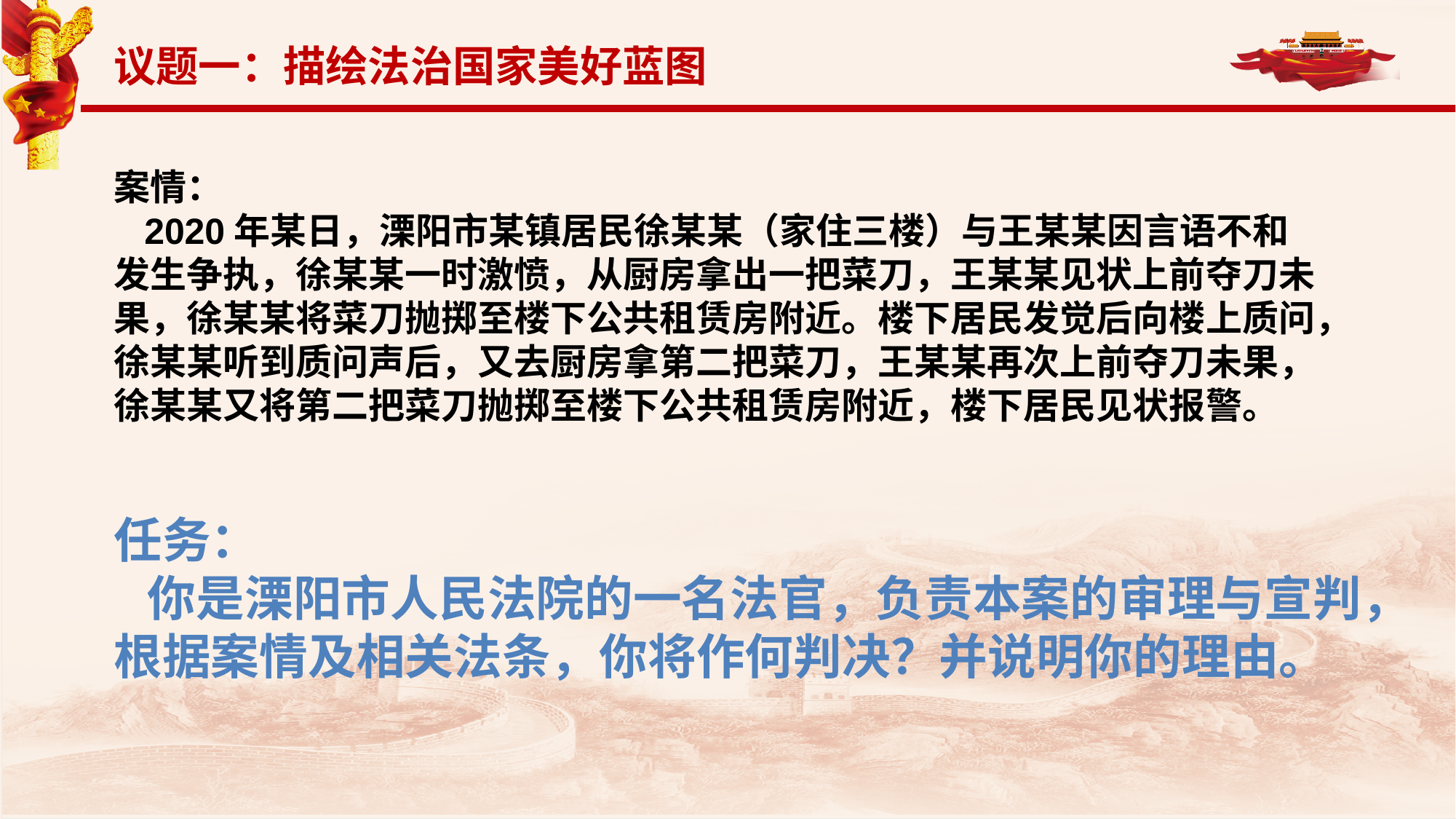

议题一：描绘法治国家美好蓝图
案情：
   2020年某日，溧阳市某镇居民徐某某（家住三楼）与王某某因言语不和发生争执，徐某某一时激愤，从厨房拿出一把菜刀，王某某见状上前夺刀未果，徐某某将菜刀抛掷至楼下公共租赁房附近。楼下居民发觉后向楼上质问，徐某某听到质问声后，又去厨房拿第二把菜刀，王某某再次上前夺刀未果，徐某某又将第二把菜刀抛掷至楼下公共租赁房附近，楼下居民见状报警。
任务：
  你是溧阳市人民法院的一名法官，负责本案的审理与宣判，根据案情及相关法条，你将作何判决？并说明你的理由。